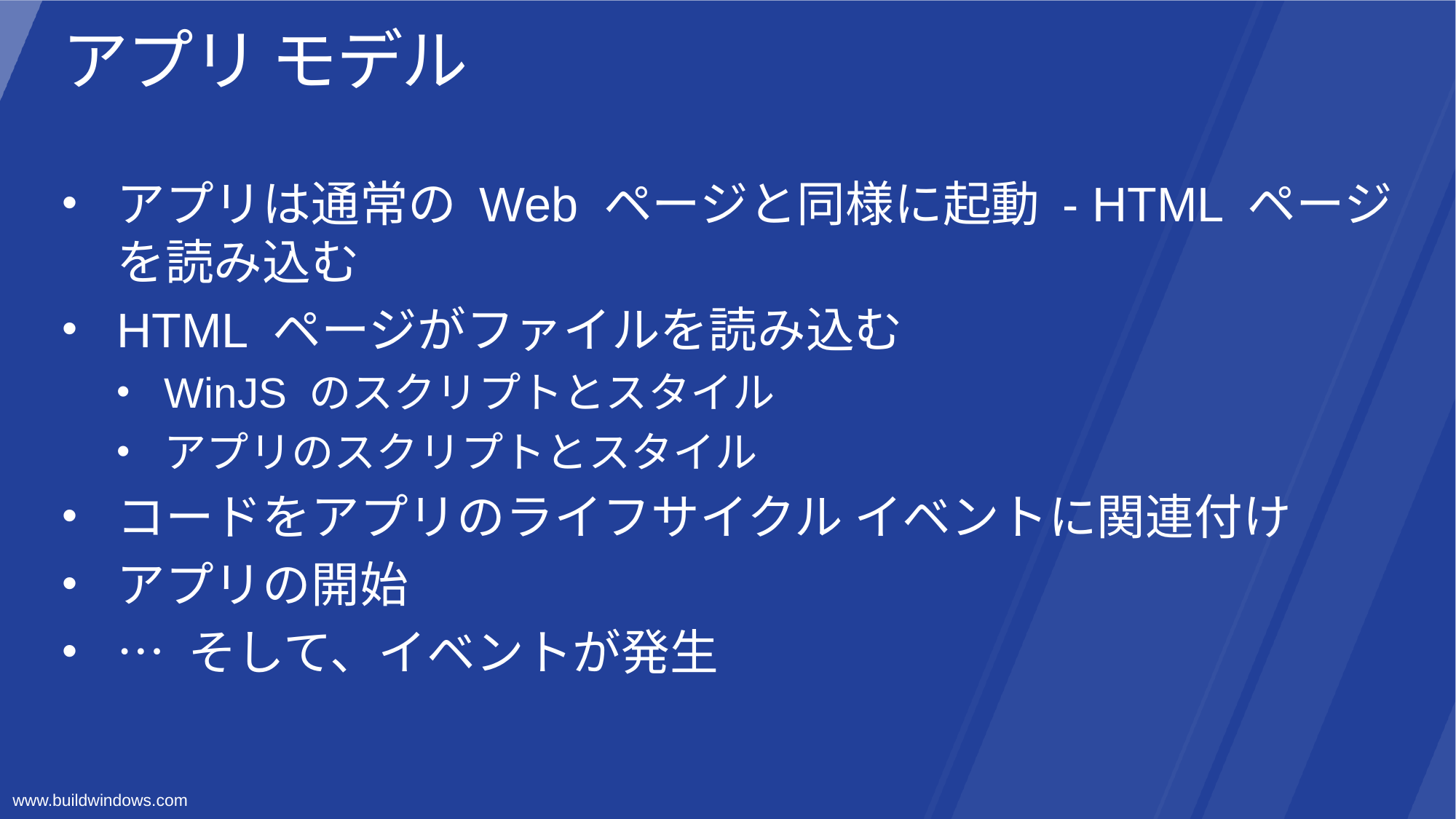

# アプリ モデル
アプリは通常の Web ページと同様に起動 - HTML ページを読み込む
HTML ページがファイルを読み込む
WinJS のスクリプトとスタイル
アプリのスクリプトとスタイル
コードをアプリのライフサイクル イベントに関連付け
アプリの開始
… そして、イベントが発生